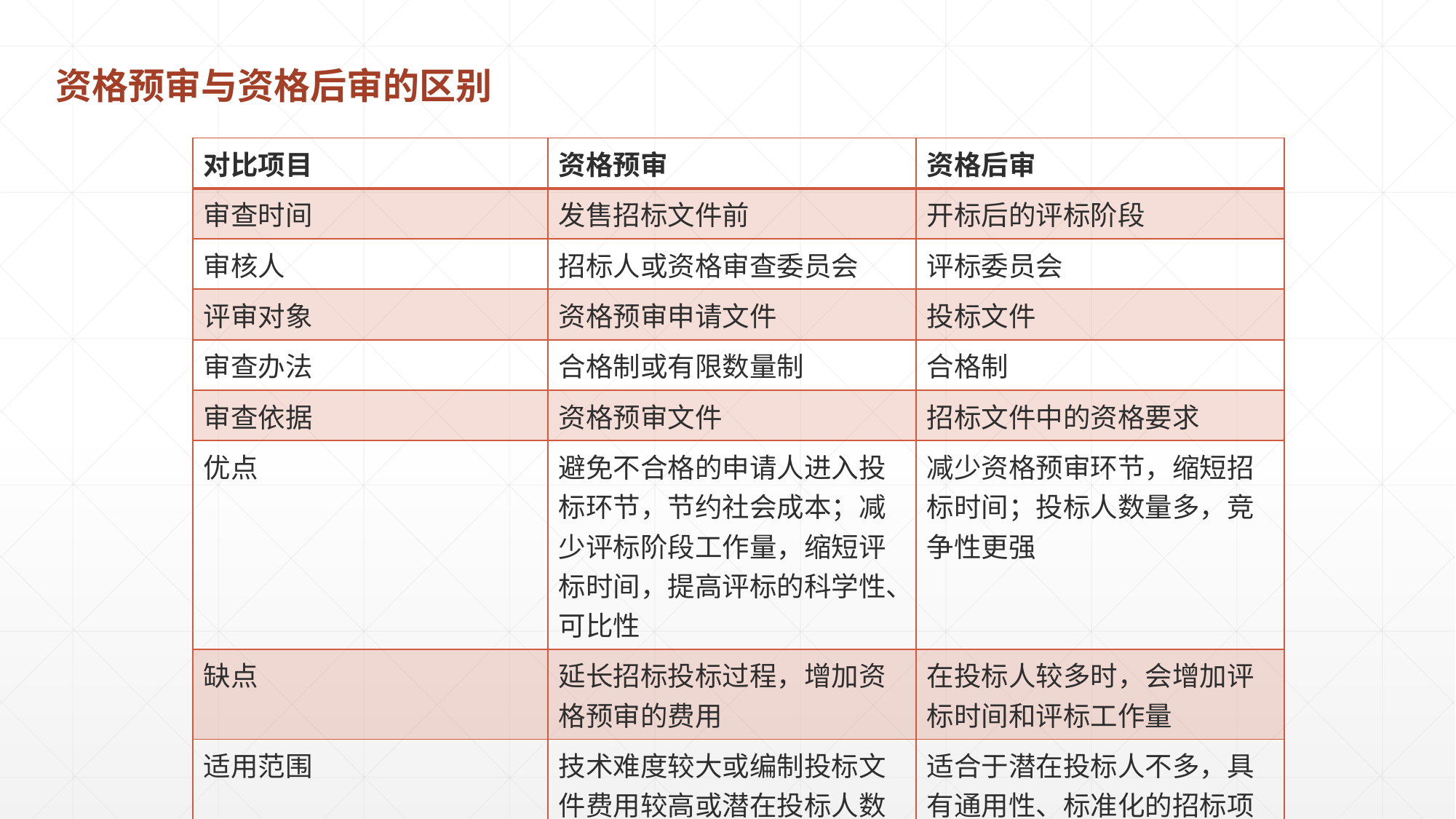

资格预审与资格后审的区别
| 对比项目 | 资格预审 | 资格后审 |
| --- | --- | --- |
| 审查时间 | 发售招标文件前 | 开标后的评标阶段 |
| 审核人 | 招标人或资格审查委员会 | 评标委员会 |
| 评审对象 | 资格预审申请文件 | 投标文件 |
| 审查办法 | 合格制或有限数量制 | 合格制 |
| 审查依据 | 资格预审文件 | 招标文件中的资格要求 |
| 优点 | 避免不合格的申请人进入投标环节，节约社会成本；减少评标阶段工作量，缩短评标时间，提高评标的科学性、可比性 | 减少资格预审环节，缩短招标时间；投标人数量多，竞争性更强 |
| 缺点 | 延长招标投标过程，增加资格预审的费用 | 在投标人较多时，会增加评标时间和评标工作量 |
| 适用范围 | 技术难度较大或编制投标文件费用较高或潜在投标人数量较多的项目 | 适合于潜在投标人不多，具有通用性、标准化的招标项目。 |